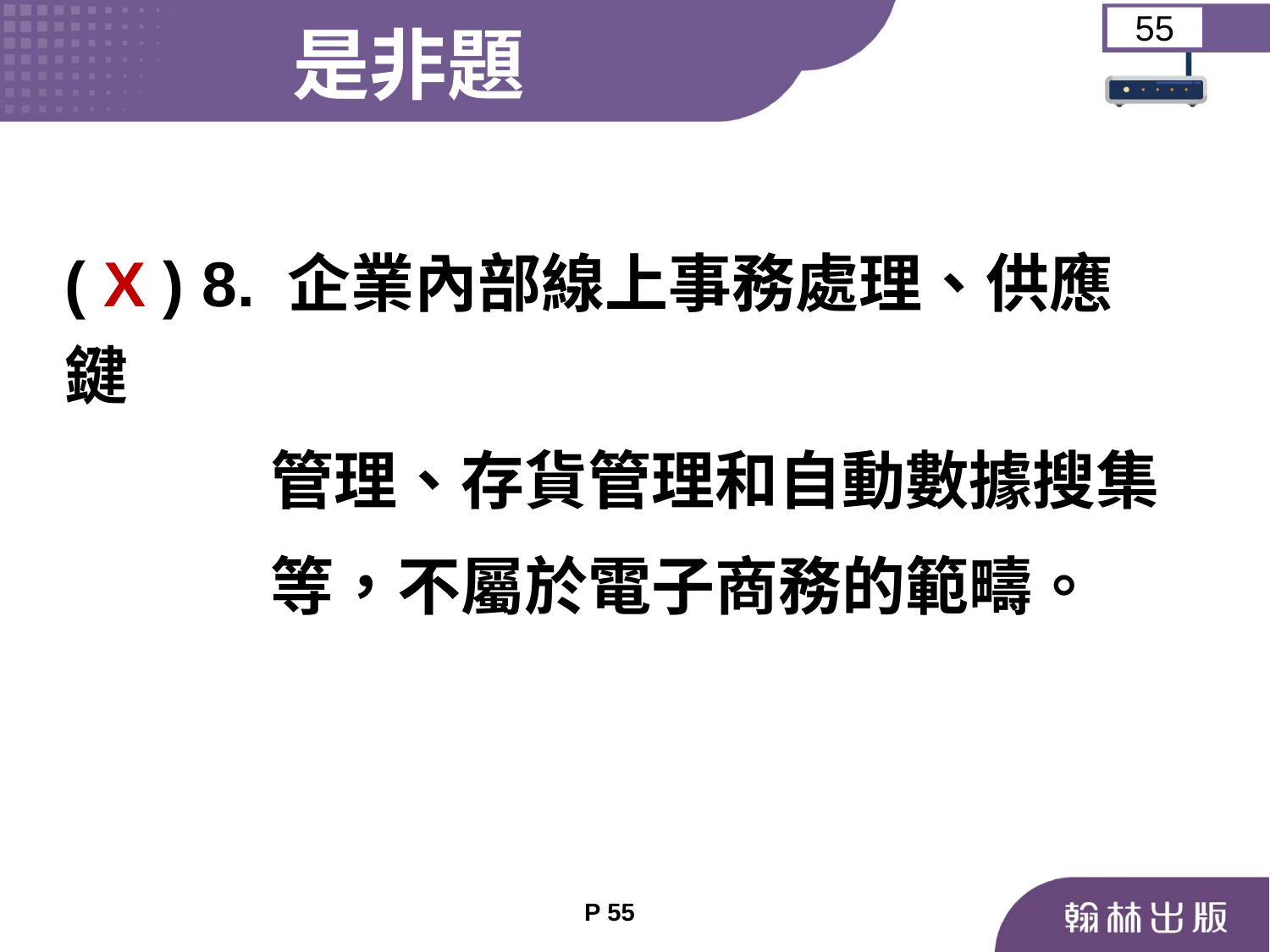

是非題

55
	( X ) 8. 企業內部線上事務處理、供應鍵
               管理、存貨管理和自動數據搜集
               等，不屬於電子商務的範疇。
P 55